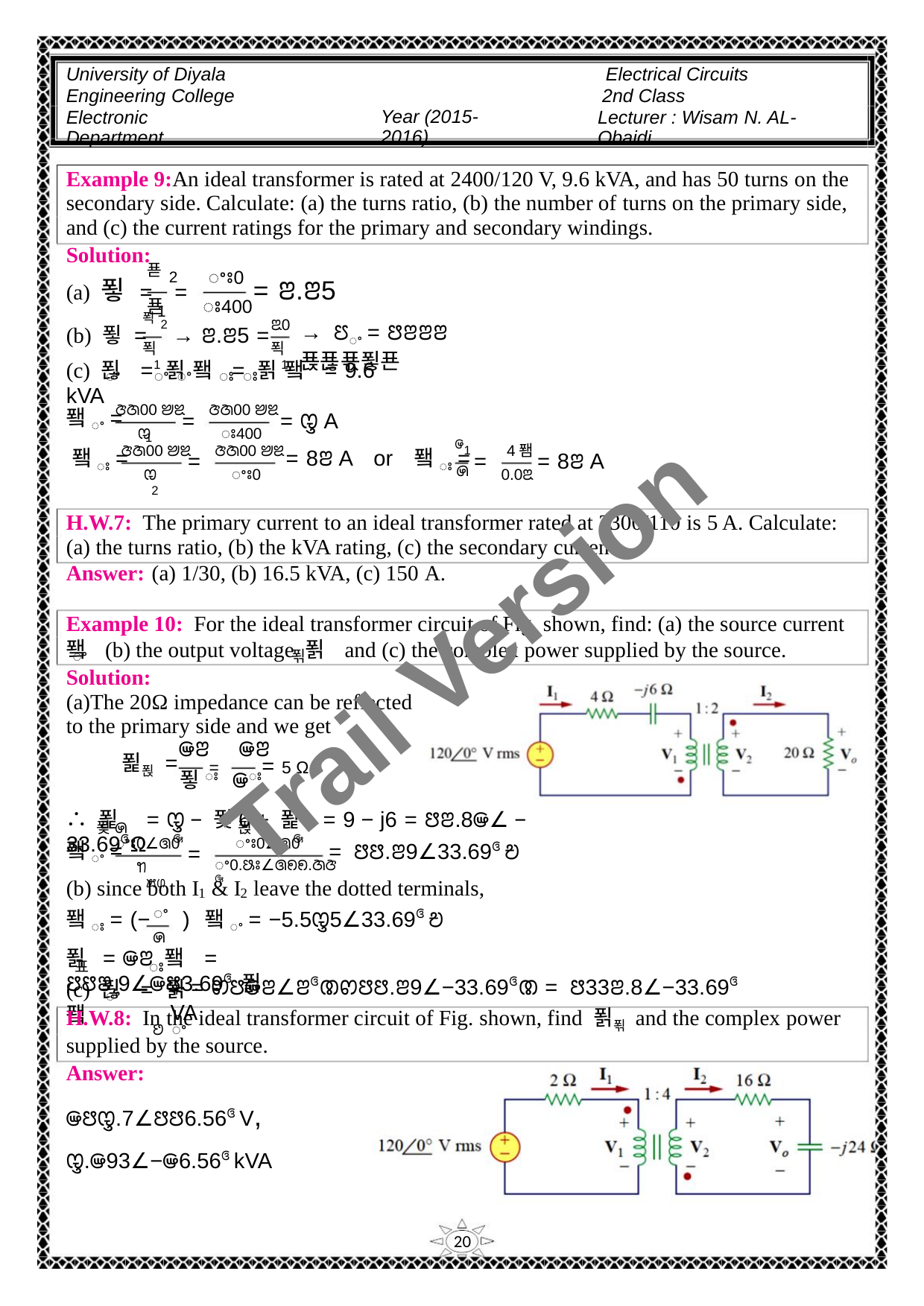

University of Diyala
Engineering College
Electronic Department
Electrical Circuits
2nd Class
Lecturer : Wisam N. AL-Obaidi
Year (2015-2016)
Example 9:An ideal transformer is rated at 2400/120 V, 9.6 kVA, and has 50 turns on the
secondary side. Calculate: (a) the turns ratio, (b) the number of turns on the primary side,
and (c) the current ratings for the primary and secondary windings.
Solution:
푣2
ꢀꢁ0
(a) 푛 =
= ꢂ.ꢂ5
=
푣
ꢁ400
1
푁2
ꢃ0
(b) 푛 =
→ ꢂ.ꢂ5 =
→ ꢄꢀ = ꢅꢂꢂꢂ 푡푢푟푛푠
푁
1
푁
1
(c) 푆 = 푉 퐼 = 푉 퐼 = 9.6 kVA
ꢀ
ꢀ ꢀ
ꢁ ꢁ
ꢆꢇ00 ꢈꢉ
ꢆꢇ00 ꢈꢉ
퐼ꢀ =
=
= ꢋ A
ꢊ
ꢁ400
ꢆꢇ00 ꢈꢉ
1
ꢆꢇ00 ꢈꢉ
ꢌ1
ꢍ
4퐴
퐼ꢁ =
=
= 8ꢂ A or 퐼ꢁ =
=
= 8ꢂ A
ꢊ
2
ꢀꢁ0
0.0ꢃ
H.W.7: The primary current to an ideal transformer rated at 3300/110 is 5 A. Calculate:
(a) the turns ratio, (b) the kVA rating, (c) the secondary current.
Answer: (a) 1/30, (b) 16.5 kVA, (c) 150 A.
Trail Version
Trail Version
Trail Version
Trail Version
Trail Version
Trail Version
Trail Version
Trail Version
Trail Version
Trail Version
Trail Version
Trail Version
Trail Version
Example 10: For the ideal transformer circuit of Fig. shown, find: (a) the source current
퐼 (b) the output voltage 푉 and (c) the complex power supplied by the source.
ꢀ
푂
Solution:
(a)The 20Ω impedance can be reflected
to the primary side and we get
ꢎꢂ ꢎꢂ
푍푅 =
= 5 Ω
=
푛ꢁ
ꢎꢁ
∴ 푍 = ꢋ − 푗6 + 푍 = 9 − j6 = ꢅꢂ.8ꢎ∠ − 33.69ꢏΩ
푖ꢍ
퐼ꢀ =
푅
ꢑ
ꢑ
ꢀꢁ0∠ꢐ0
ꢀꢁ0∠ꢐ0
= ꢅꢅ.ꢂ9∠33.69ꢏ ꢗ
=
ꢀ0.ꢕꢁ∠ꢐꢖꢖ.ꢇꢆꢑ
ꢒ
ꢓꢔ
(b) since both I & I leave the dotted terminals,
1
2
ꢀ
퐼ꢁ = (− ) 퐼ꢀ = −5.5ꢋ5∠33.69ꢏ ꢗ
ꢍ
푉 = ꢎꢂ 퐼 = ꢅꢅꢂ.9∠ꢎꢅ3.69ꢏ 푉
표
ꢁ
∗ = ꢙꢅꢎꢂ∠ꢂꢏꢚꢙꢅꢅ.ꢂ9∠−33.69ꢏꢚ = ꢅ33ꢂ.8∠−33.69ꢏ VA
ꢘ ꢀ
(c) 푆 = 푉 퐼
ꢀ
H.W.8: In the ideal transformer circuit of Fig. shown, find 푉푂 and the complex power
supplied by the source.
Answer:
ꢎꢅꢋ.7∠ꢅꢅ6.56ꢏ V,
ꢋ.ꢎ93∠−ꢎ6.56ꢏ kVA
20